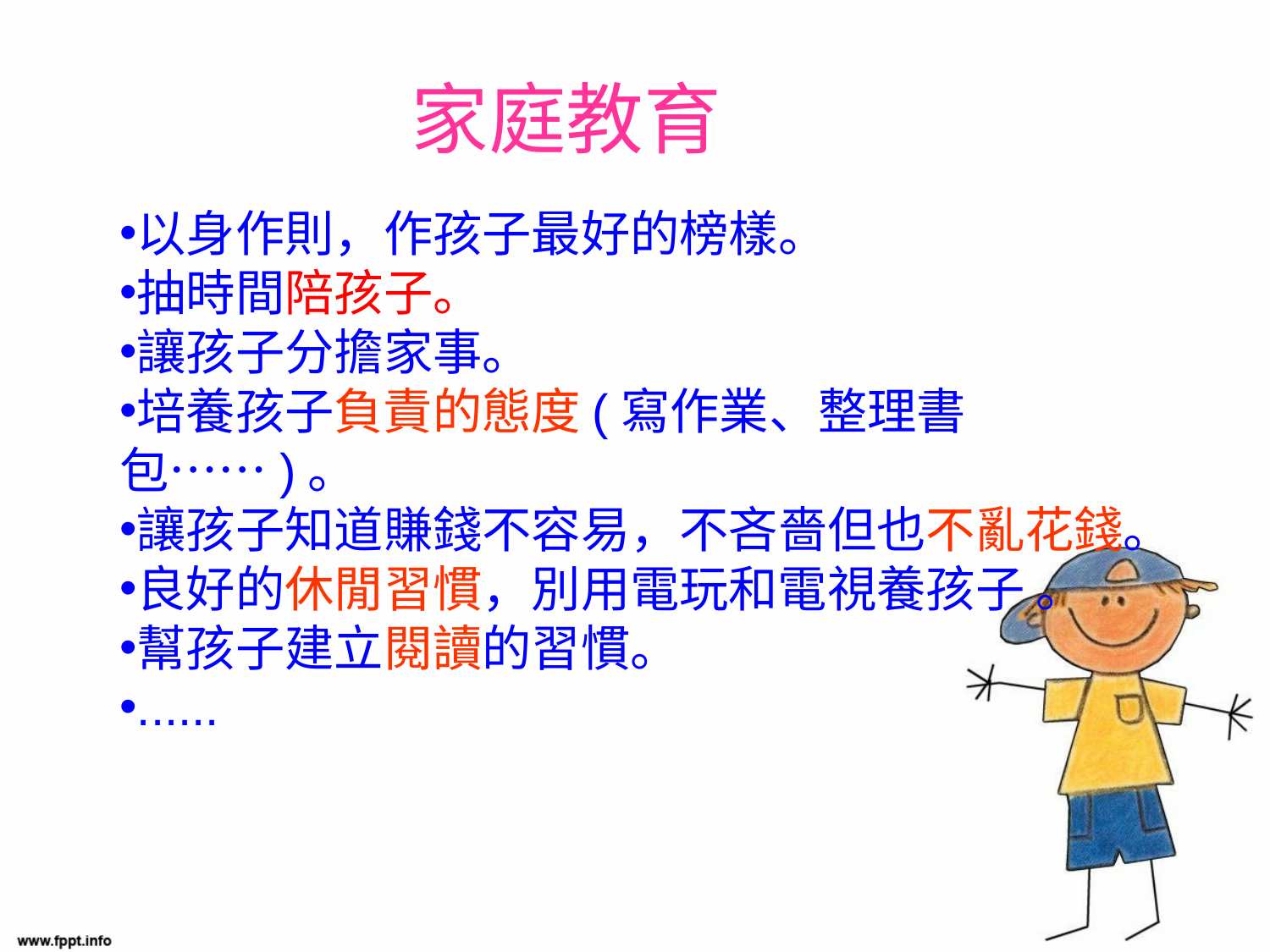

家庭教育
以身作則，作孩子最好的榜樣。
抽時間陪孩子。
讓孩子分擔家事。
培養孩子負責的態度(寫作業、整理書包……)。
讓孩子知道賺錢不容易，不吝嗇但也不亂花錢。
良好的休閒習慣，別用電玩和電視養孩子 。
幫孩子建立閱讀的習慣。
......